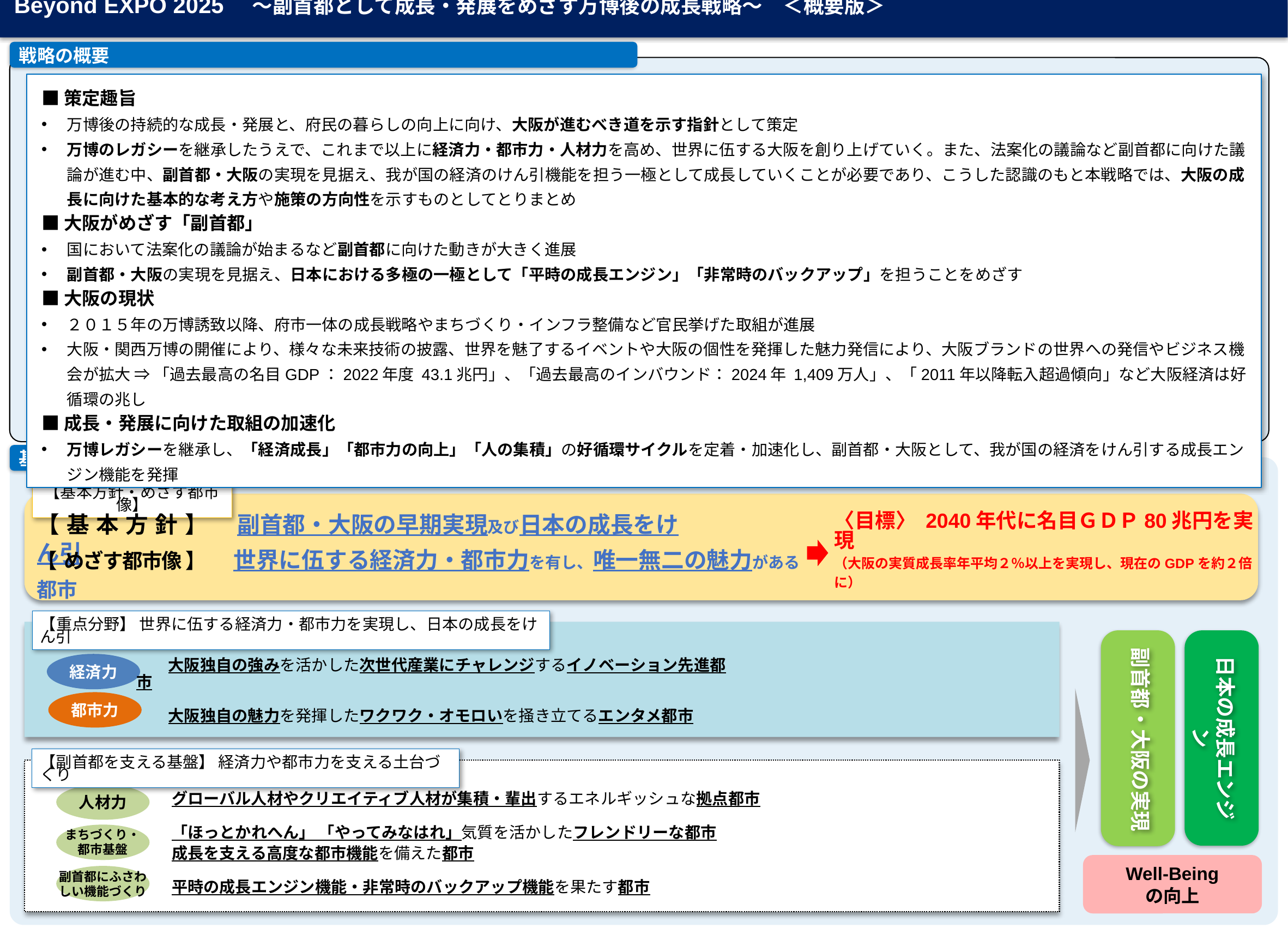

Beyond EXPO 2025　～副首都として成長・発展をめざす万博後の成長戦略～　＜概要版＞
戦略の概要

■策定趣旨
万博後の持続的な成長・発展と、府民の暮らしの向上に向け、大阪が進むべき道を示す指針として策定
万博のレガシーを継承したうえで、これまで以上に経済力・都市力・人材力を高め、世界に伍する大阪を創り上げていく。また、法案化の議論など副首都に向けた議論が進む中、副首都・大阪の実現を見据え、我が国の経済のけん引機能を担う一極として成長していくことが必要であり、こうした認識のもと本戦略では、大阪の成長に向けた基本的な考え方や施策の方向性を示すものとしてとりまとめ
■大阪がめざす「副首都」
国において法案化の議論が始まるなど副首都に向けた動きが大きく進展
副首都・大阪の実現を見据え、日本における多極の一極として「平時の成長エンジン」「非常時のバックアップ」を担うことをめざす
■大阪の現状
２０１５年の万博誘致以降、府市一体の成長戦略やまちづくり・インフラ整備など官民挙げた取組が進展
大阪・関西万博の開催により、様々な未来技術の披露、世界を魅了するイベントや大阪の個性を発揮した魅力発信により、大阪ブランドの世界への発信やビジネス機会が拡大 ⇒ 「過去最高の名目GDP：2022年度 43.1兆円」、「過去最高のインバウンド：2024年 1,409万人」、「2011年以降転入超過傾向」など大阪経済は好循環の兆し
■成長・発展に向けた取組の加速化
万博レガシーを継承し、「経済成長」「都市力の向上」「人の集積」の好循環サイクルを定着・加速化し、副首都・大阪として、我が国の経済をけん引する成長エンジン機能を発揮
基本的な考え方

【基本方針・めざす都市像】

【基本方針】　副首都・大阪の早期実現及び日本の成長をけん引
〈目標〉 2040年代に名目ＧＤＰ80兆円を実現
（大阪の実質成長率年平均２％以上を実現し、現在のGDPを約２倍に）

【めざす都市像 】　世界に伍する経済力・都市力を有し、唯一無二の魅力がある都市
【重点分野】 世界に伍する経済力・都市力を実現し、日本の成長をけん引

副首都・大阪の実現

日本の成長エンジン
　　大阪独自の強みを活かした次世代産業にチャレンジするイノベーション先進都市

　　大阪独自の魅力を発揮したワクワク・オモロいを掻き立てるエンタメ都市

経済力

都市力

【副首都を支える基盤】 経済力や都市力を支える土台づくり

グローバル人材やクリエイティブ人材が集積・輩出するエネルギッシュな拠点都市
「ほっとかれへん」 「やってみなはれ」気質を活かしたフレンドリーな都市
成長を支える高度な都市機能を備えた都市
平時の成長エンジン機能・非常時のバックアップ機能を果たす都市
人材力
まちづくり・
都市基盤

Well-Being
の向上
副首都にふさわしい機能づくり